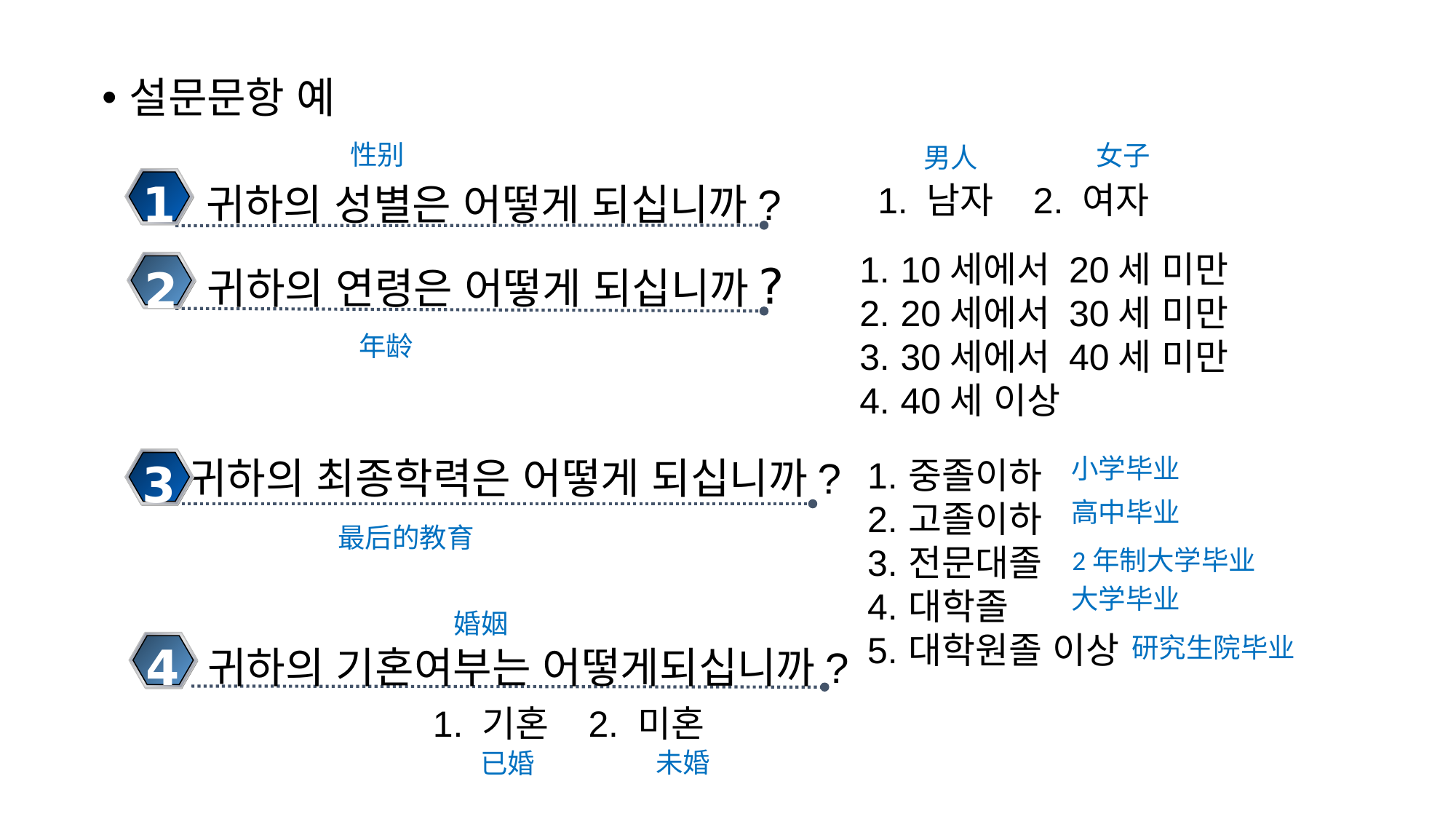

설문문항 예
性别
女子
男人

1
귀하의 성별은 어떻게 되십니까?
1. 남자   2. 여자

10세에서 20세 미만
20세에서 30세 미만
30세에서 40세 미만
40세 이상
귀하의 연령은 어떻게 되십니까?

2

年龄
귀하의 최종학력은 어떻게 되십니까?
小学毕业
중졸이하
고졸이하
전문대졸
대학졸
대학원졸 이상
3

高中毕业

最后的教育
2年制大学毕业
大学毕业
婚姻
研究生院毕业
4

귀하의 기혼여부는 어떻게되십니까?

1. 기혼   2. 미혼
未婚
已婚